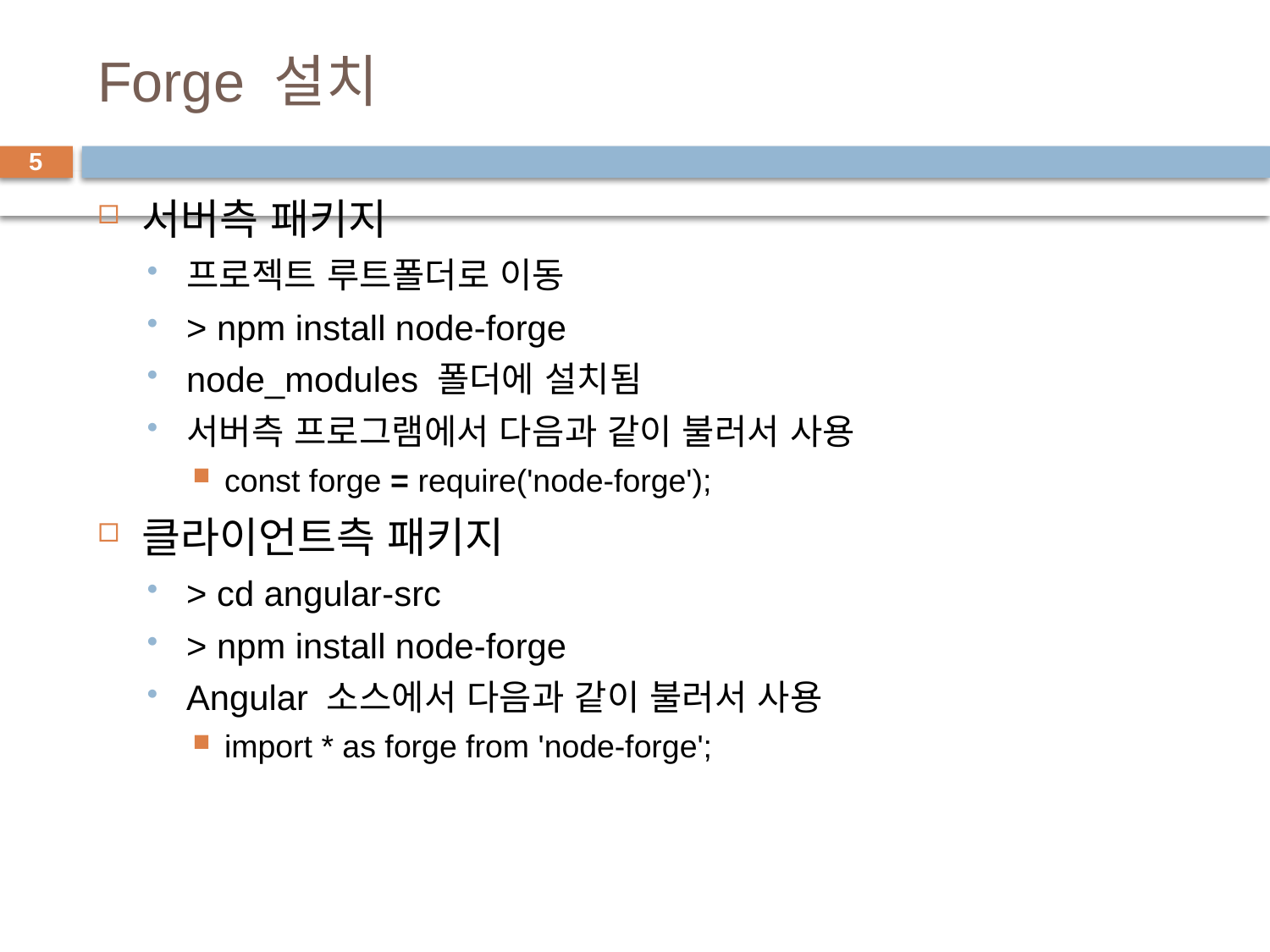

# Forge 설치
5
서버측 패키지
프로젝트 루트폴더로 이동
> npm install node-forge
node_modules 폴더에 설치됨
서버측 프로그램에서 다음과 같이 불러서 사용
const forge = require('node-forge');
클라이언트측 패키지
> cd angular-src
> npm install node-forge
Angular 소스에서 다음과 같이 불러서 사용
import * as forge from 'node-forge';